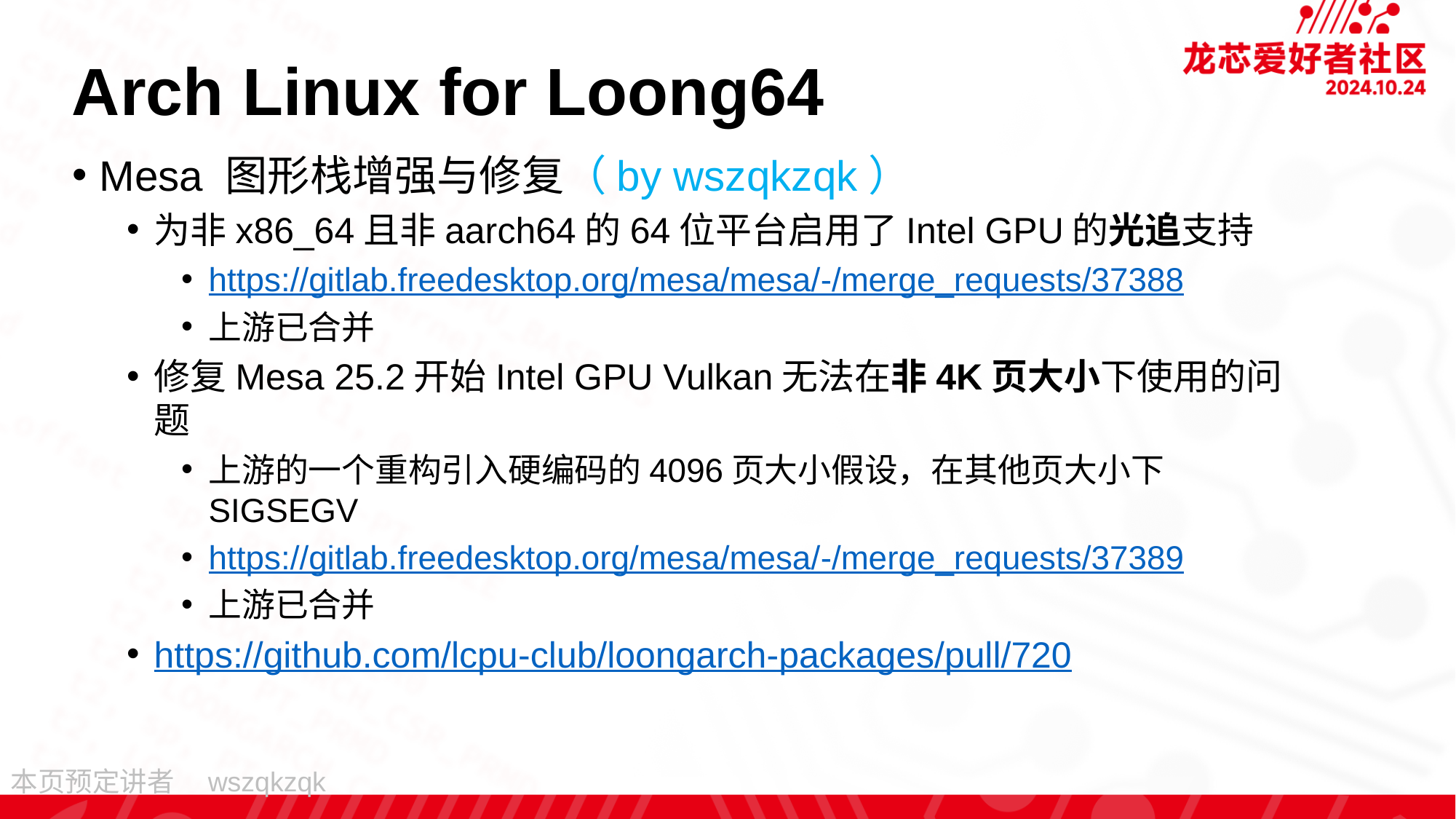

Arch Linux for Loong64
Mesa 图形栈增强与修复（by wszqkzqk）
为非x86_64且非aarch64的64位平台启用了Intel GPU的光追支持
https://gitlab.freedesktop.org/mesa/mesa/-/merge_requests/37388
上游已合并
修复Mesa 25.2开始Intel GPU Vulkan无法在非4K页大小下使用的问题
上游的一个重构引入硬编码的4096页大小假设，在其他页大小下SIGSEGV
https://gitlab.freedesktop.org/mesa/mesa/-/merge_requests/37389
上游已合并
https://github.com/lcpu-club/loongarch-packages/pull/720

wszqkzqk